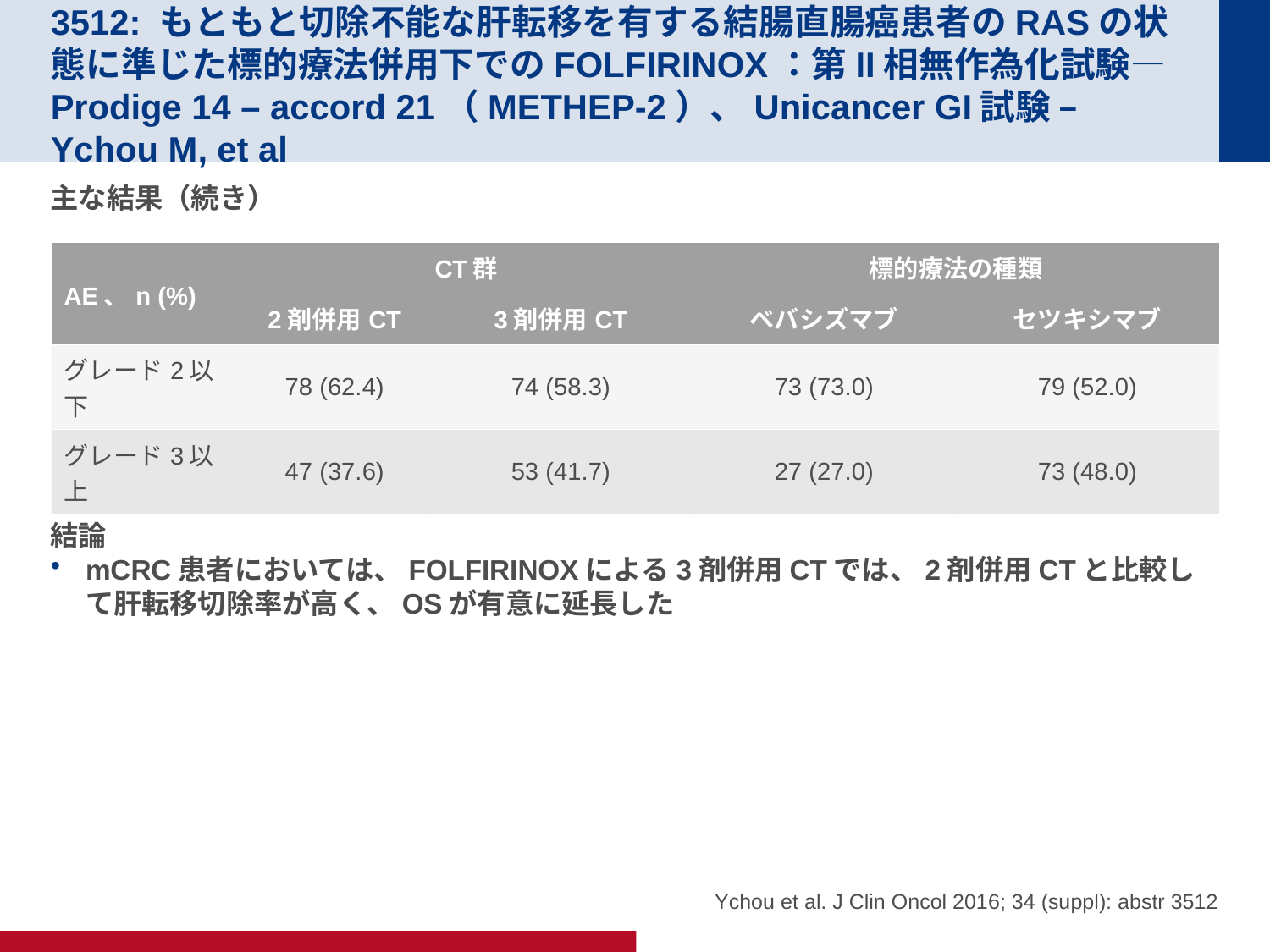

# 3512: もともと切除不能な肝転移を有する結腸直腸癌患者のRASの状態に準じた標的療法併用下でのFOLFIRINOX：第II相無作為化試験—Prodige 14 – accord 21（METHEP-2）、Unicancer GI試験 – Ychou M, et al
主な結果（続き）

結論
mCRC患者においては、FOLFIRINOXによる3剤併用CTでは、2剤併用CTと比較して肝転移切除率が高く、OSが有意に延長した

| AE、n (%) | CT群 |  | 標的療法の種類 |  |
| --- | --- | --- | --- | --- |
|  | 2剤併用CT | 3剤併用CT | ベバシズマブ | セツキシマブ |
| グレード2以下 | 78 (62.4) | 74 (58.3) | 73 (73.0) | 79 (52.0) |
| グレード3以上 | 47 (37.6) | 53 (41.7) | 27 (27.0) | 73 (48.0) |
Ychou et al. J Clin Oncol 2016; 34 (suppl): abstr 3512